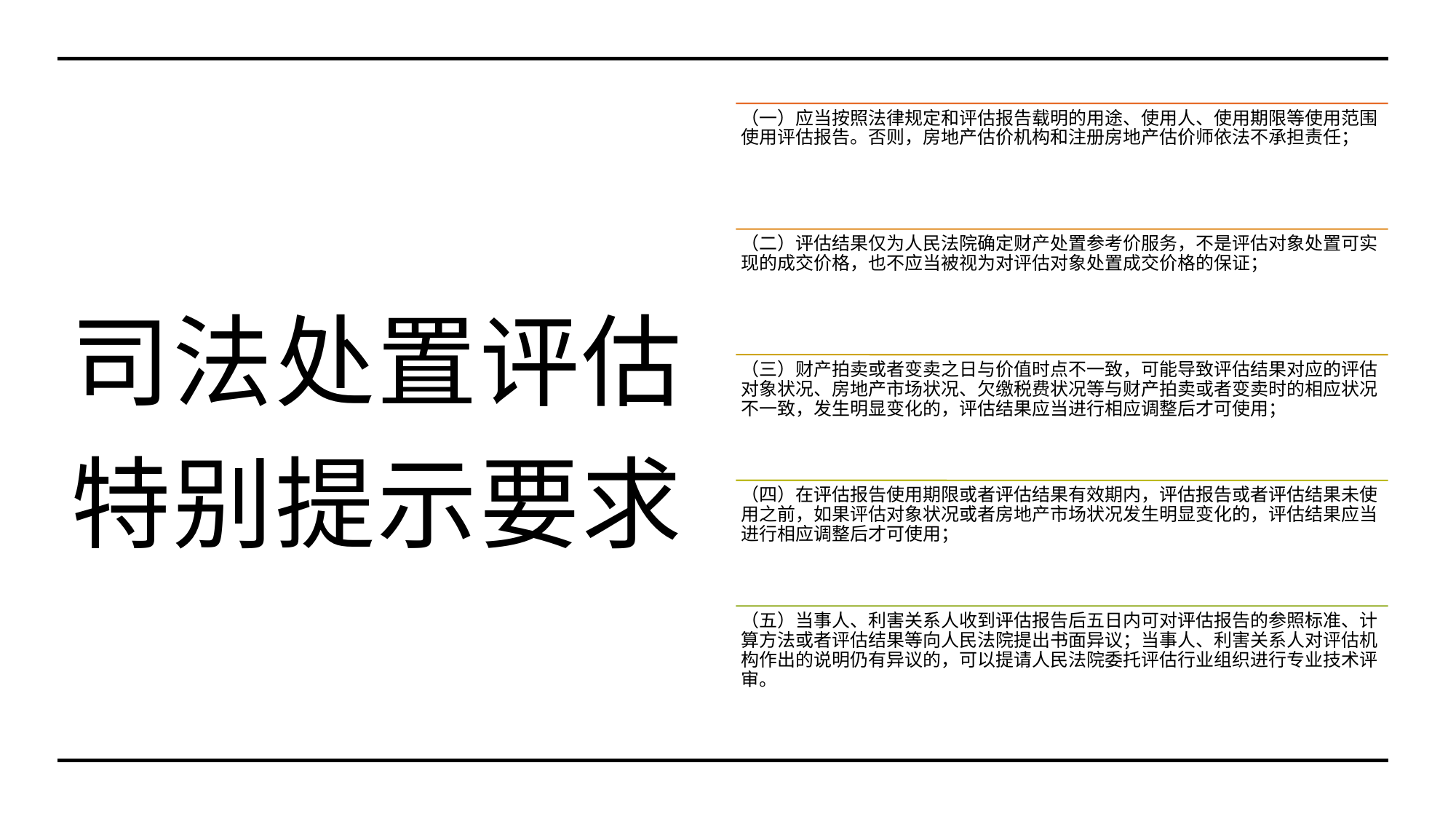

（一）应当按照法律规定和评估报告载明的用途、使用人、使用期限等使用范围使用评估报告。否则，房地产估价机构和注册房地产估价师依法不承担责任；
（二）评估结果仅为人民法院确定财产处置参考价服务，不是评估对象处置可实现的成交价格，也不应当被视为对评估对象处置成交价格的保证；
（三）财产拍卖或者变卖之日与价值时点不一致，可能导致评估结果对应的评估对象状况、房地产市场状况、欠缴税费状况等与财产拍卖或者变卖时的相应状况不一致，发生明显变化的，评估结果应当进行相应调整后才可使用；
（四）在评估报告使用期限或者评估结果有效期内，评估报告或者评估结果未使用之前，如果评估对象状况或者房地产市场状况发生明显变化的，评估结果应当进行相应调整后才可使用；
（五）当事人、利害关系人收到评估报告后五日内可对评估报告的参照标准、计算方法或者评估结果等向人民法院提出书面异议；当事人、利害关系人对评估机构作出的说明仍有异议的，可以提请人民法院委托评估行业组织进行专业技术评审。
# 司法处置评估特别提示要求